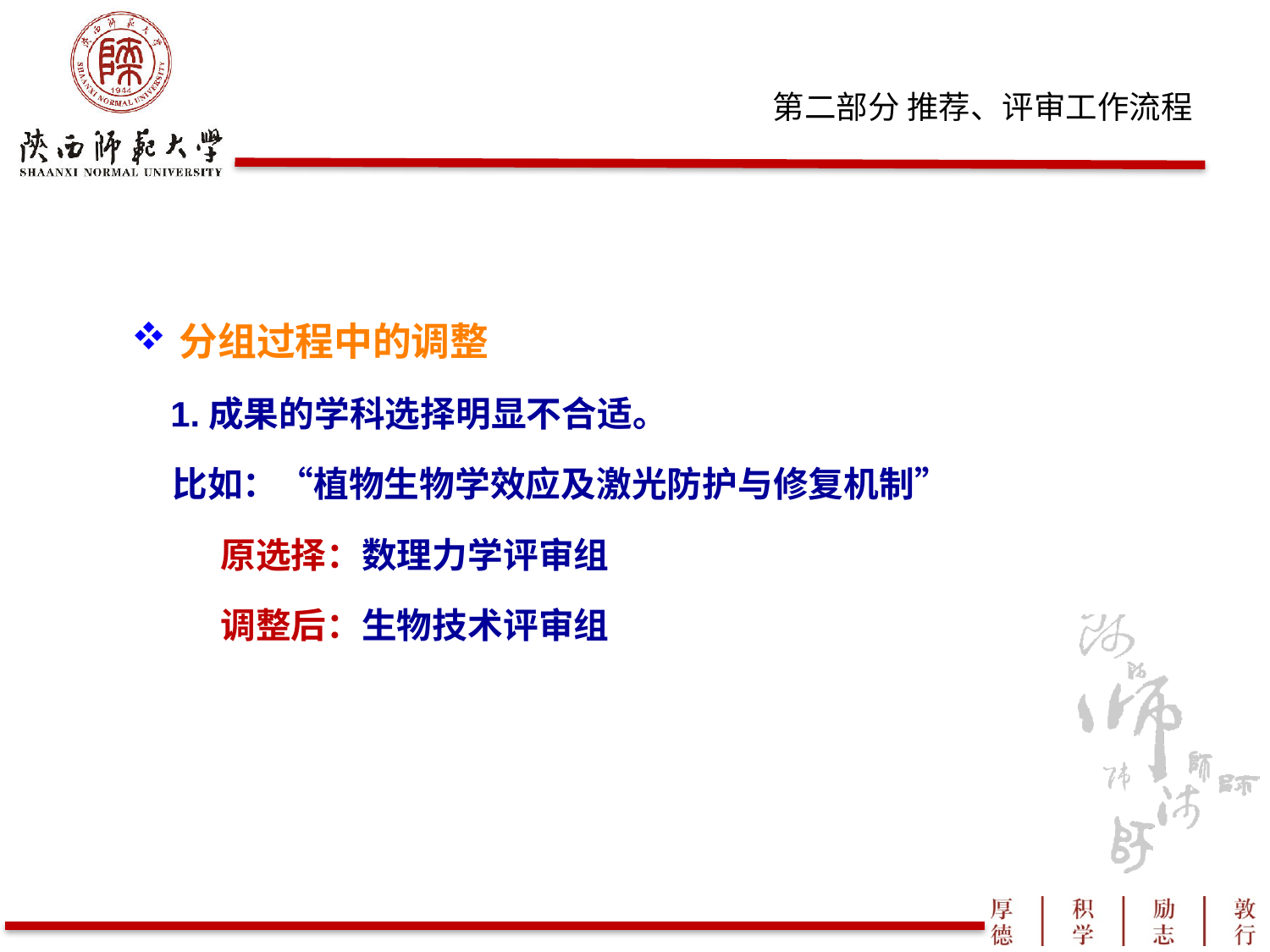

分组过程中的调整
    1.成果的学科选择明显不合适。
    比如：“植物生物学效应及激光防护与修复机制”
          原选择：数理力学评审组
          调整后：生物技术评审组